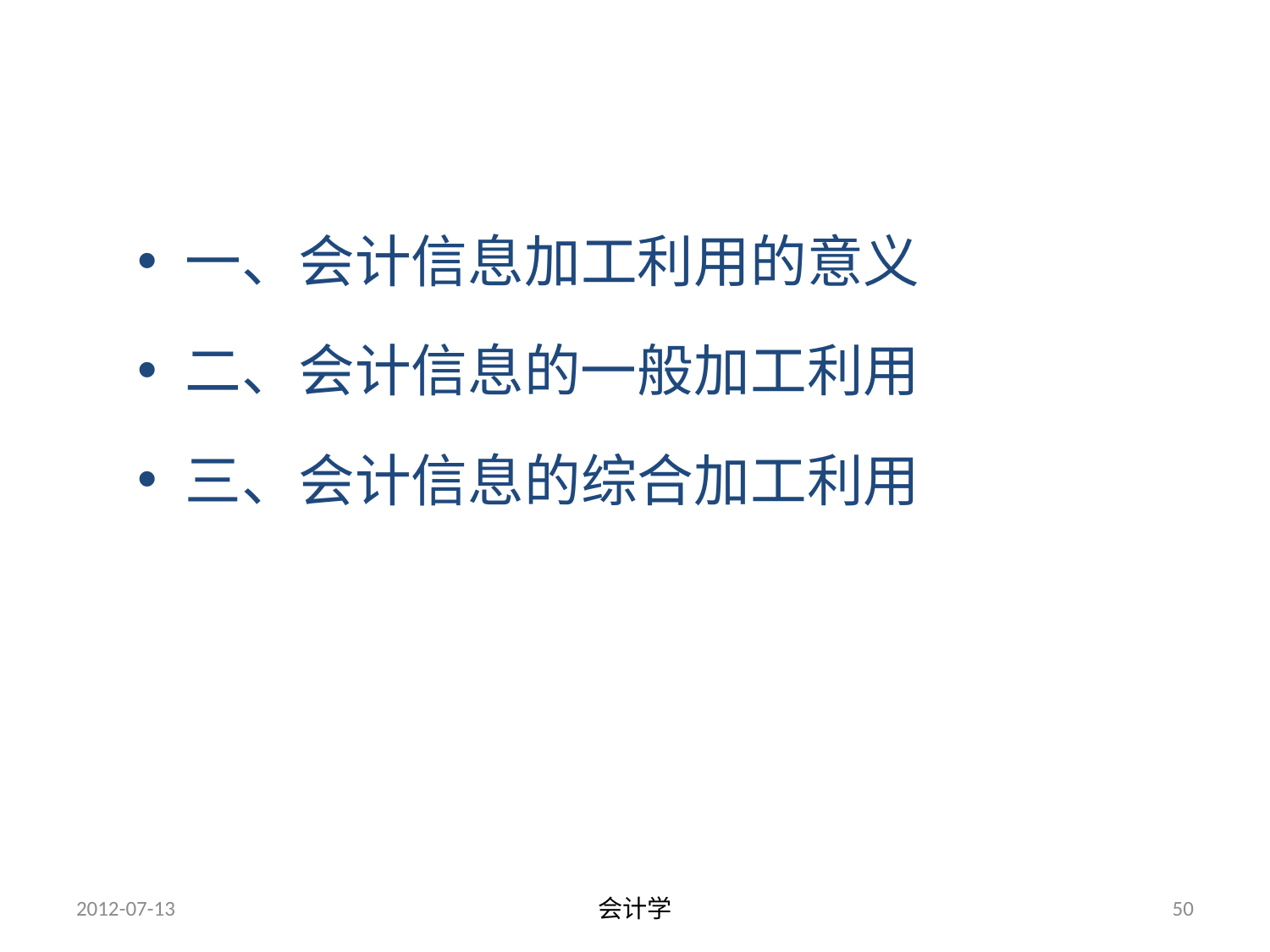

第四节    会计信息的加工利用
#
一、会计信息加工利用的意义
二、会计信息的一般加工利用
三、会计信息的综合加工利用
2012-07-13
会计学
50